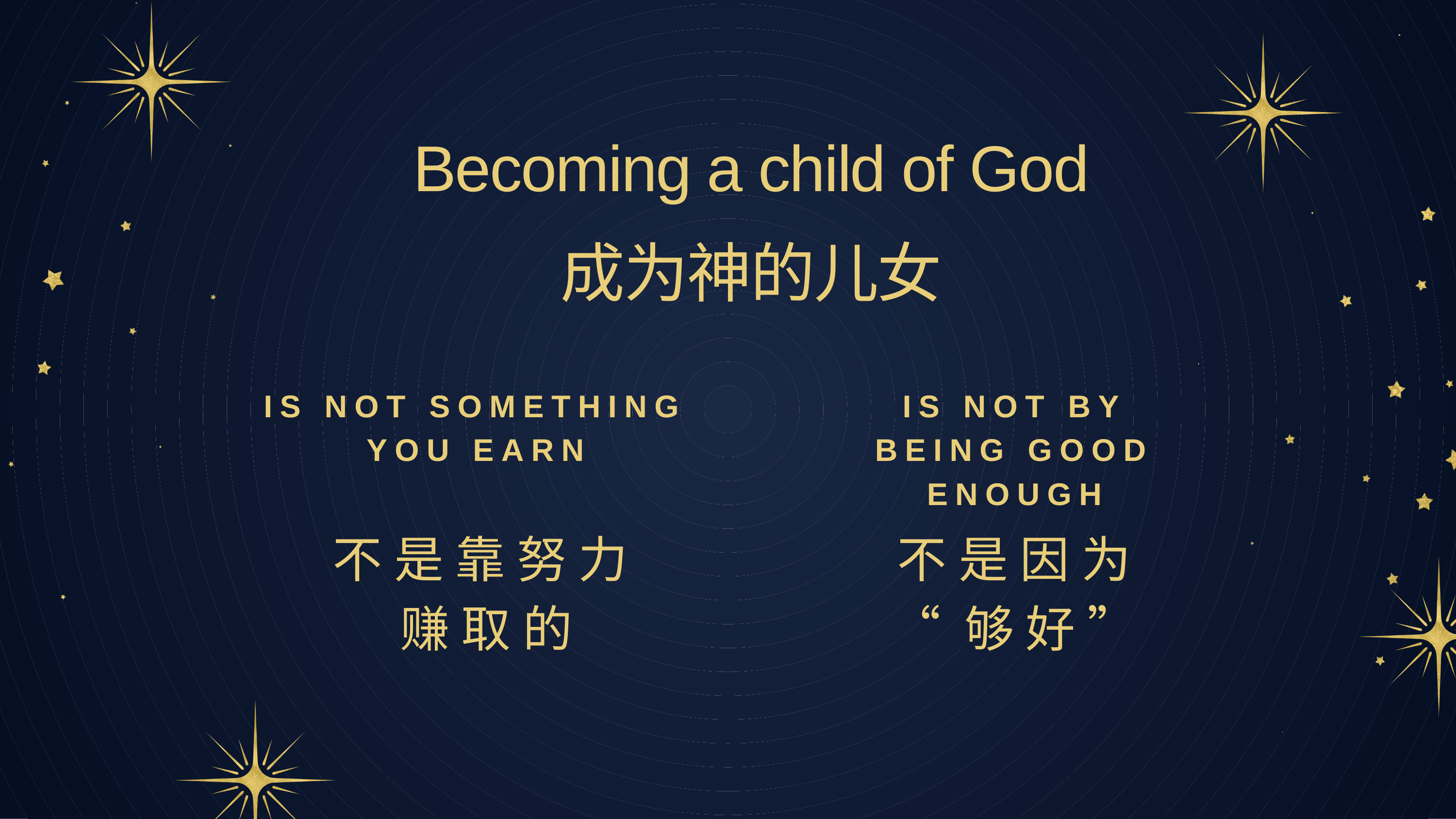

Becoming a child of God
成为神的儿女
IS NOT SOMETHING YOU EARN
IS NOT BY BEING GOOD ENOUGH
不是靠努力赚取的
不是因为
“够好”